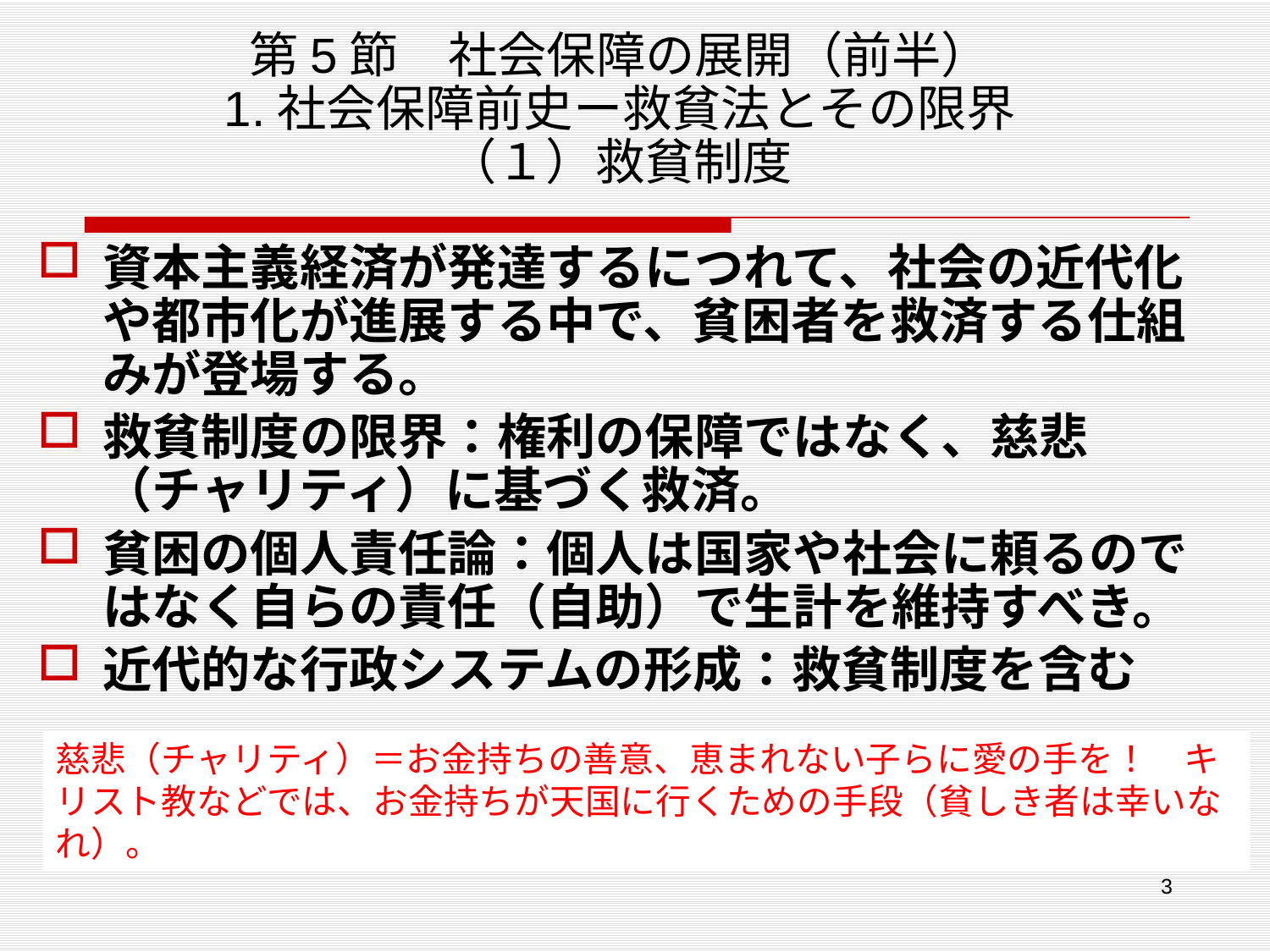

# 第5節　社会保障の展開（前半） 1.社会保障前史ー救貧法とその限界 （１）救貧制度
資本主義経済が発達するにつれて、社会の近代化や都市化が進展する中で、貧困者を救済する仕組みが登場する。
救貧制度の限界：権利の保障ではなく、慈悲（チャリティ）に基づく救済。
貧困の個人責任論：個人は国家や社会に頼るのではなく自らの責任（自助）で生計を維持すべき。
近代的な行政システムの形成：救貧制度を含む
慈悲（チャリティ）＝お金持ちの善意、恵まれない子らに愛の手を！　キリスト教などでは、お金持ちが天国に行くための手段（貧しき者は幸いなれ）。
3